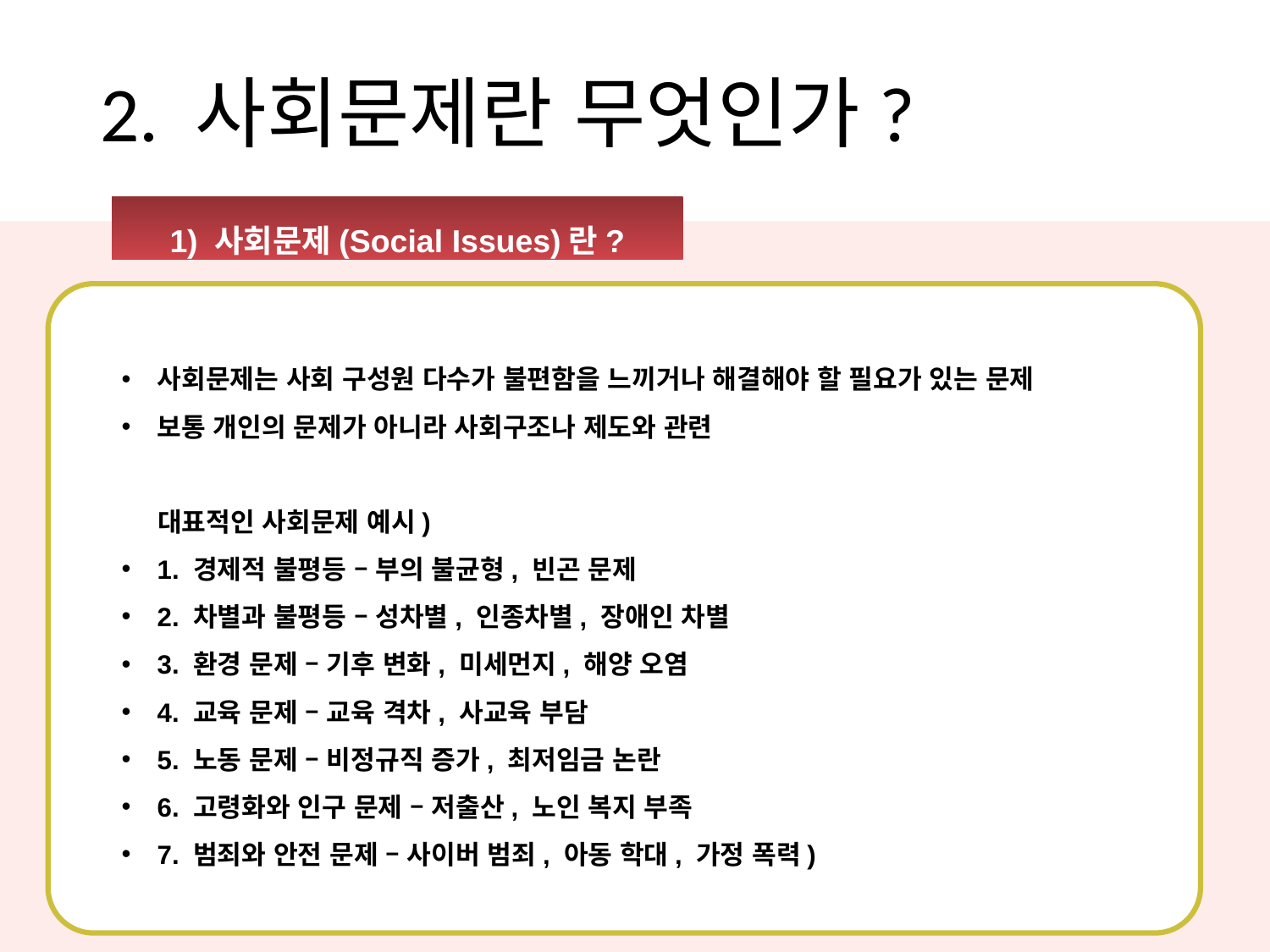

# 2. 사회문제란 무엇인가?
1) 사회문제(Social Issues)란?

사회문제는 사회 구성원 다수가 불편함을 느끼거나 해결해야 할 필요가 있는 문제
보통 개인의 문제가 아니라 사회구조나 제도와 관련

    대표적인 사회문제 예시)
1. 경제적 불평등 – 부의 불균형, 빈곤 문제
2. 차별과 불평등 – 성차별, 인종차별, 장애인 차별
3. 환경 문제 – 기후 변화, 미세먼지, 해양 오염
4. 교육 문제 – 교육 격차, 사교육 부담
5. 노동 문제 – 비정규직 증가, 최저임금 논란
6. 고령화와 인구 문제 – 저출산, 노인 복지 부족
7. 범죄와 안전 문제 – 사이버 범죄, 아동 학대, 가정 폭력)
29쪽